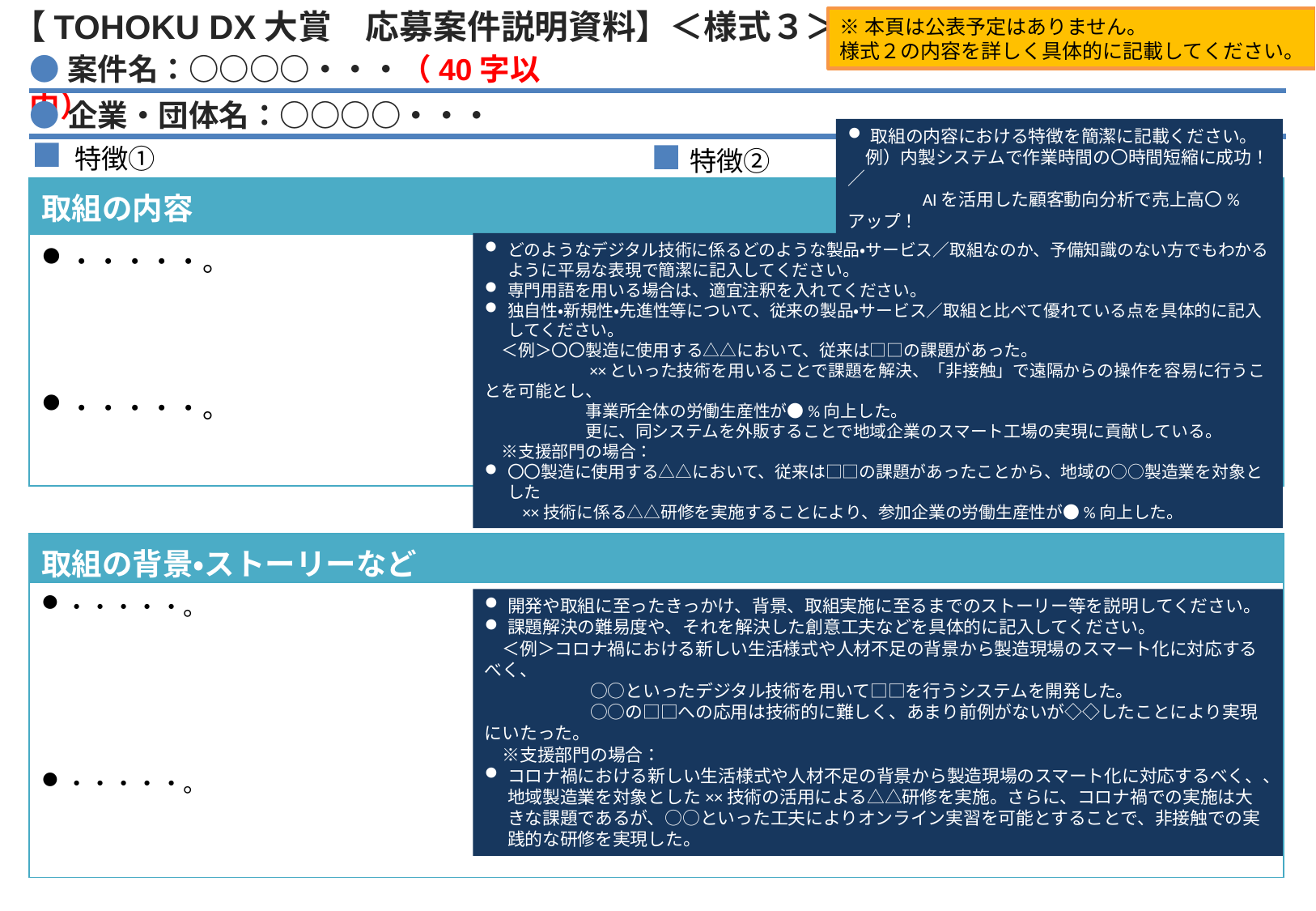

【TOHOKU DX大賞　応募案件説明資料】＜様式３＞
※本頁は公表予定はありません。
様式２の内容を詳しく具体的に記載してください。
●案件名：○○○○・・・（40字以内）
●企業・団体名：○○○○・・・
取組の内容における特徴を簡潔に記載ください。
　例）内製システムで作業時間の〇時間短縮に成功！／
　　　　AIを活用した顧客動向分析で売上高〇%アップ！
特徴①
特徴②

| 取組の内容 |
| --- |
| ・・・・・。 ・・・・・。 |
どのようなデジタル技術に係るどのような製品・サービス／取組なのか、予備知識のない方でもわかるように平易な表現で簡潔に記入してください。
専門用語を用いる場合は、適宜注釈を入れてください。
独自性・新規性・先進性等について、従来の製品・サービス／取組と比べて優れている点を具体的に記入してください。
　＜例＞〇〇製造に使用する△△において、従来は□□の課題があった。
　　　　　　××といった技術を用いることで課題を解決、「非接触」で遠隔からの操作を容易に行うことを可能とし、
　　　　　　事業所全体の労働生産性が●%向上した。
　　　　　　更に、同システムを外販することで地域企業のスマート工場の実現に貢献している。
　※支援部門の場合：
〇〇製造に使用する△△において、従来は□□の課題があったことから、地域の○○製造業を対象とした
　　××技術に係る△△研修を実施することにより、参加企業の労働生産性が●%向上した。
| 取組の背景・ストーリーなど |
| --- |
| ・・・・・。 ・・・・・。 |
開発や取組に至ったきっかけ、背景、取組実施に至るまでのストーリー等を説明してください。
課題解決の難易度や、それを解決した創意工夫などを具体的に記入してください。
　＜例＞コロナ禍における新しい生活様式や人材不足の背景から製造現場のスマート化に対応するべく、
　　　　　　○○といったデジタル技術を用いて□□を行うシステムを開発した。
　　　　　　○○の□□への応用は技術的に難しく、あまり前例がないが◇◇したことにより実現にいたった。
　※支援部門の場合：
コロナ禍における新しい生活様式や人材不足の背景から製造現場のスマート化に対応するべく、、地域製造業を対象とした××技術の活用による△△研修を実施。さらに、コロナ禍での実施は大きな課題であるが、○○といった工夫によりオンライン実習を可能とすることで、非接触での実践的な研修を実現した。